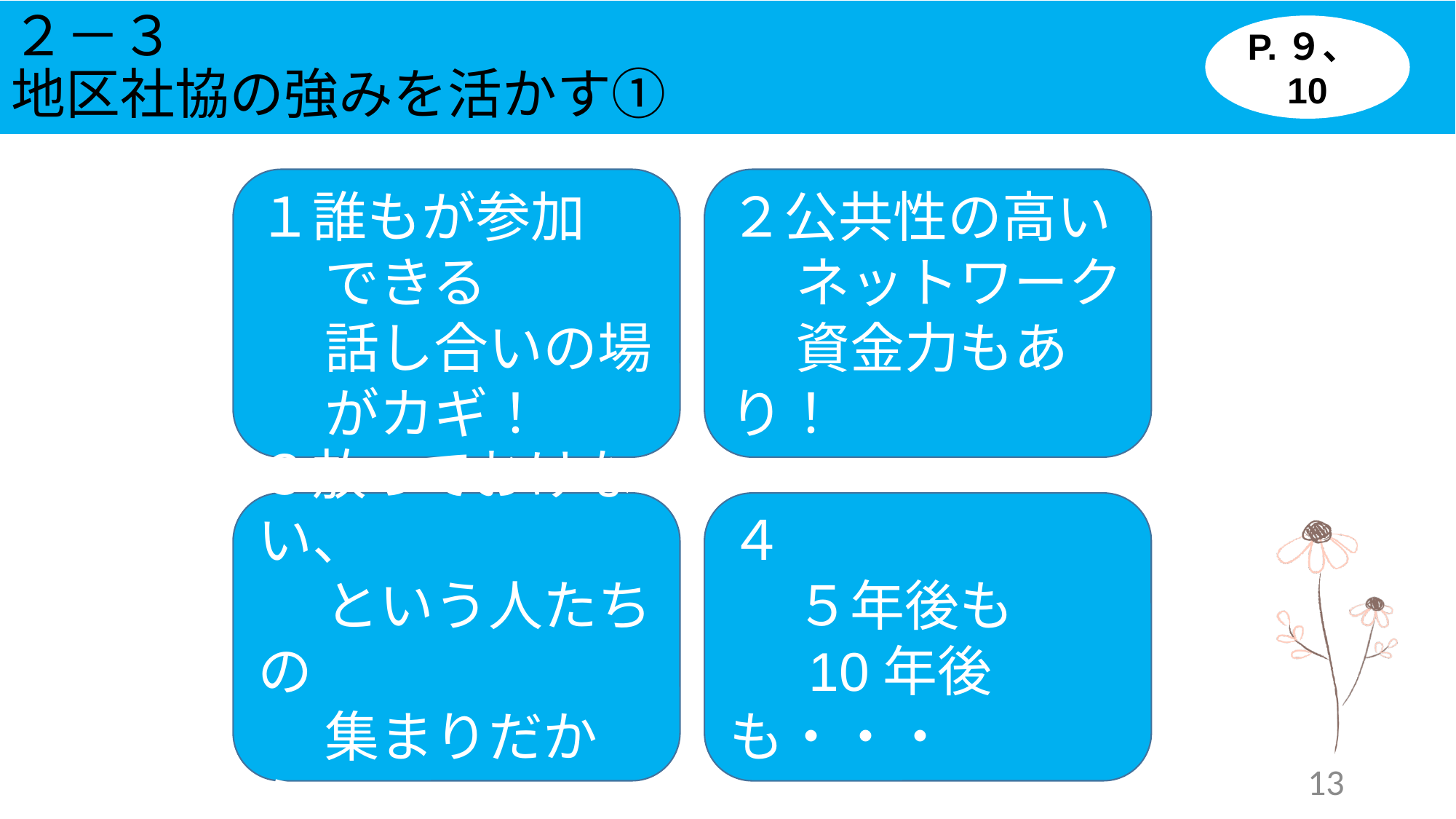

# ２－３ 地区社協の強みを活かす①
P.９、10
１誰もが参加
　 できる
　 話し合いの場
　 がカギ！
２公共性の高い
　 ネットワーク
　 資金力もあり！
４
　 ５年後も
　 10年後も・・・
３放っておけない、
　 という人たちの
　 集まりだから・・・
13